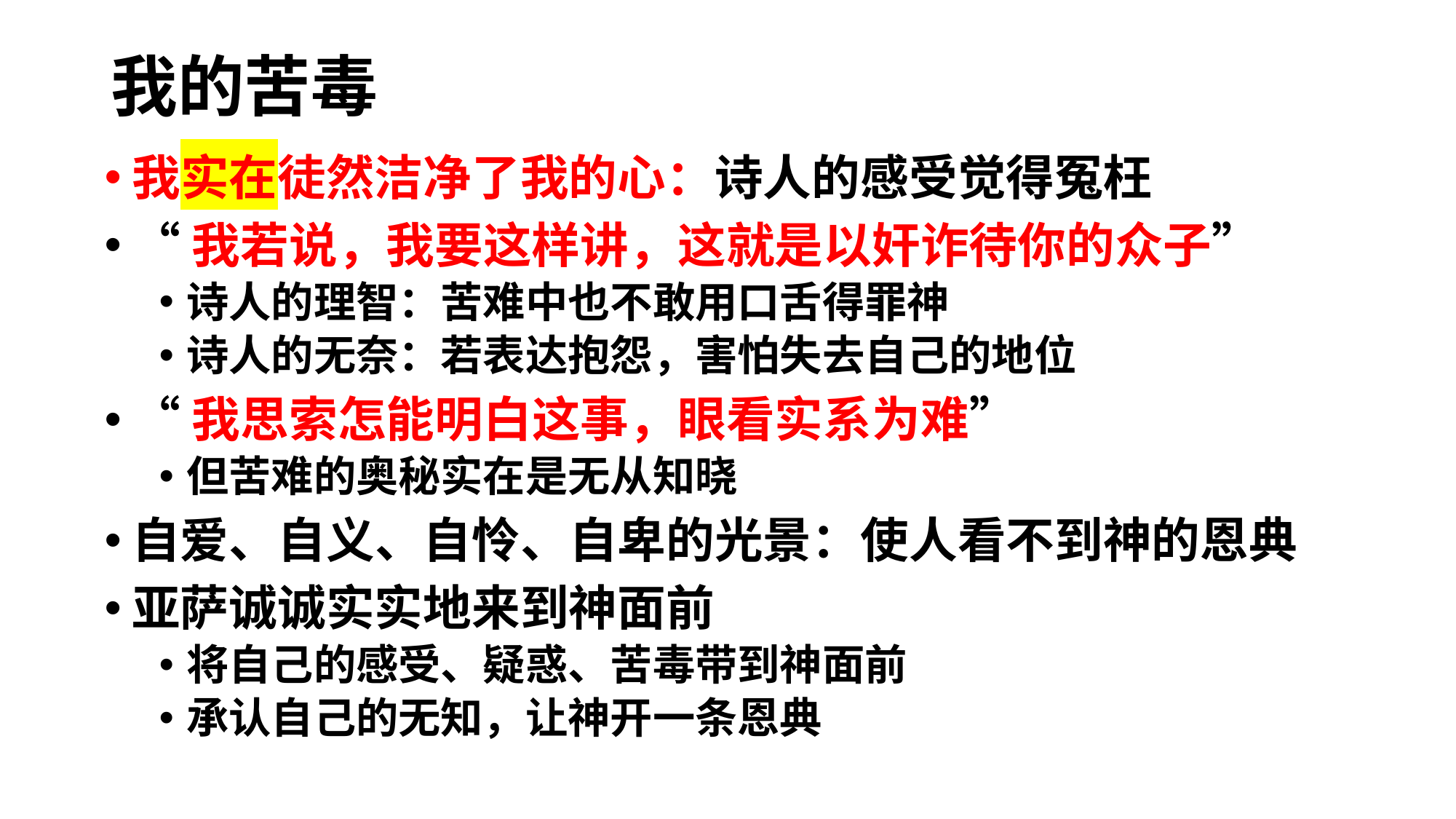

# 我的苦毒
我实在徒然洁净了我的心：诗人的感受觉得冤枉
“我若说，我要这样讲，这就是以奸诈待你的众子”
诗人的理智：苦难中也不敢用口舌得罪神
诗人的无奈：若表达抱怨，害怕失去自己的地位
“我思索怎能明白这事，眼看实系为难”
但苦难的奥秘实在是无从知晓
自爱、自义、自怜、自卑的光景：使人看不到神的恩典
亚萨诚诚实实地来到神面前
将自己的感受、疑惑、苦毒带到神面前
承认自己的无知，让神开一条恩典